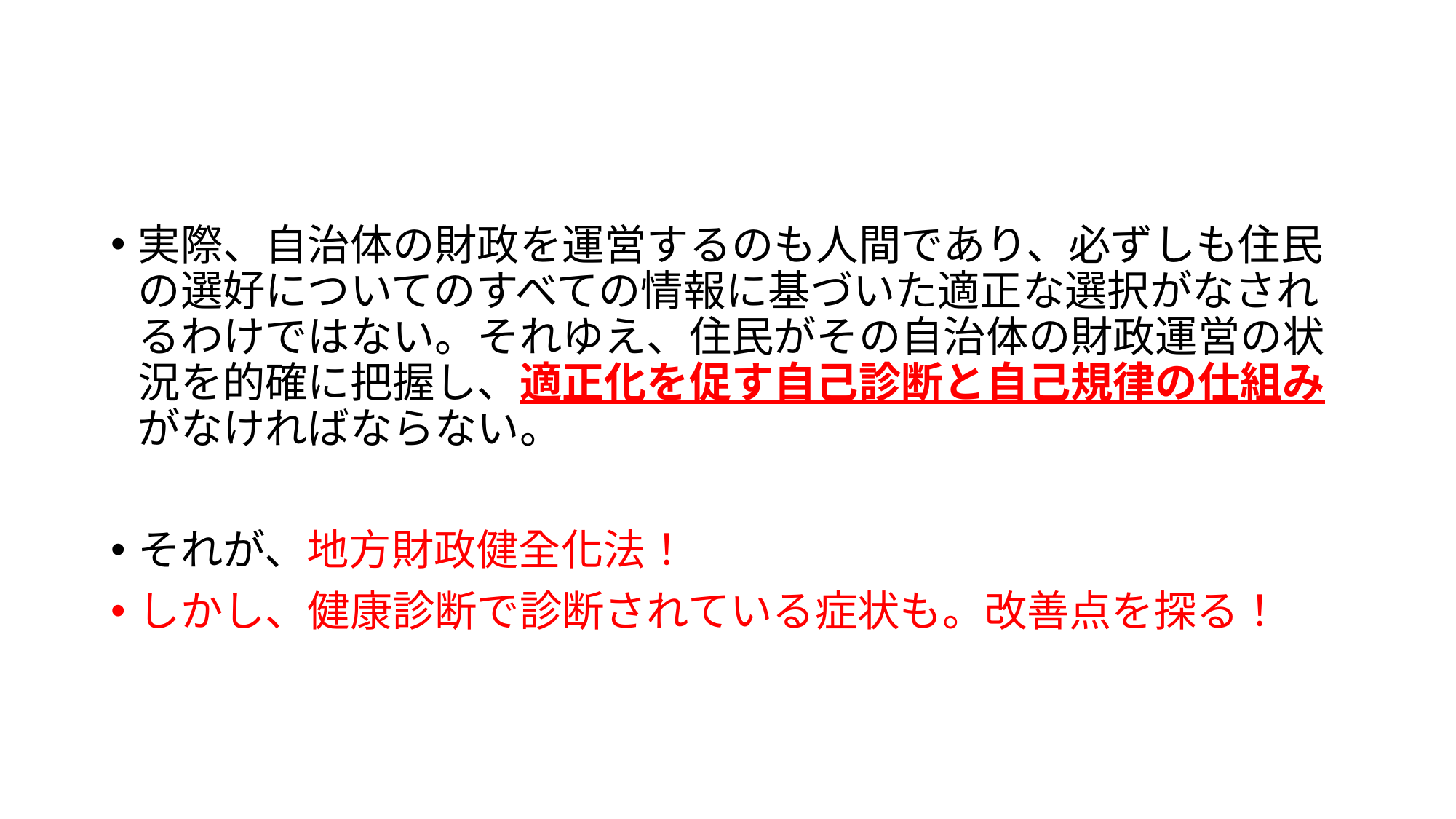

実際、自治体の財政を運営するのも人間であり、必ずしも住民の選好についてのすべての情報に基づいた適正な選択がなされるわけではない。それゆえ、住民がその自治体の財政運営の状況を的確に把握し、適正化を促す自己診断と自己規律の仕組みがなければならない。

それが、地方財政健全化法！
しかし、健康診断で診断されている症状も。改善点を探る！